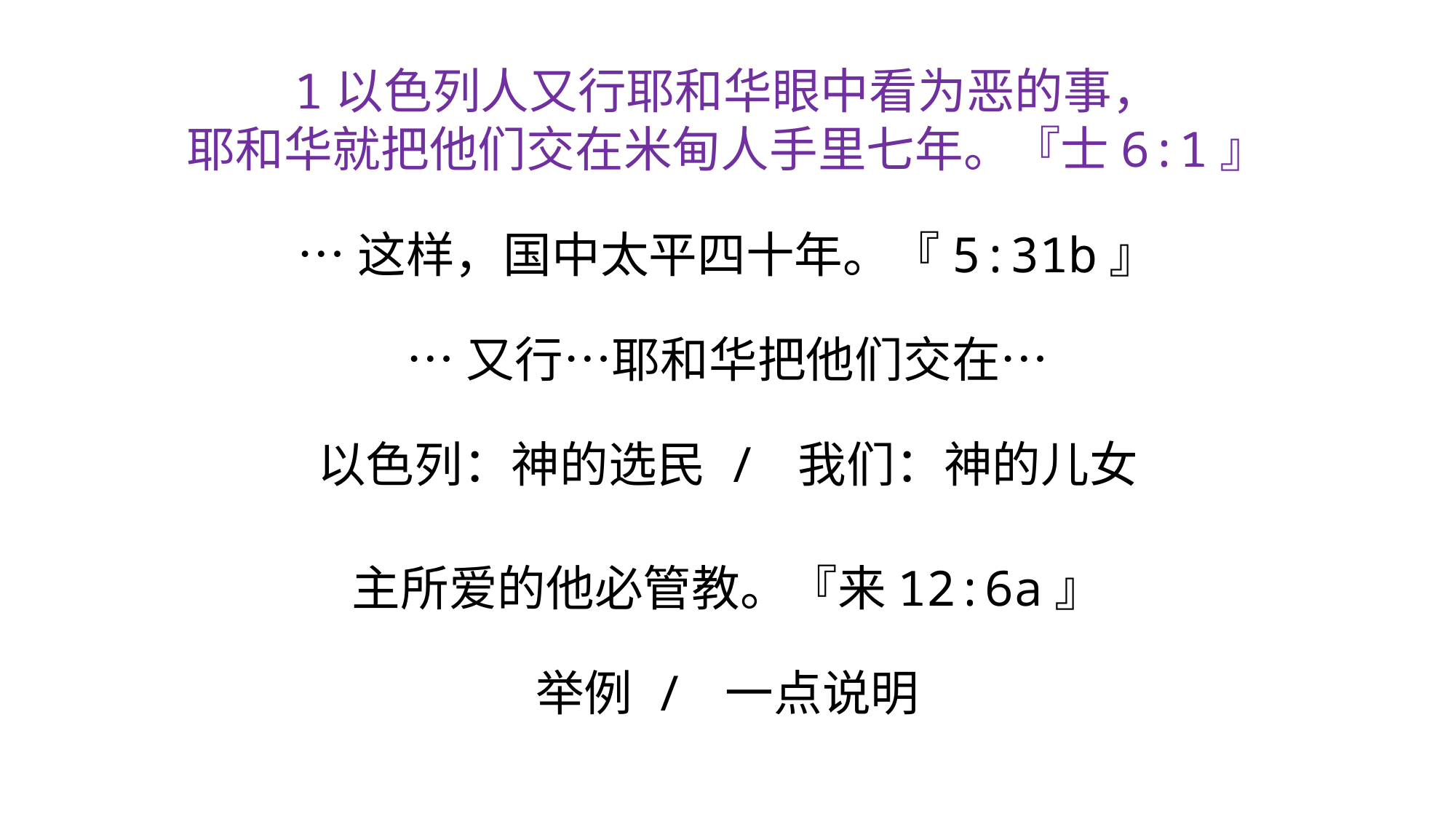

1以色列人又行耶和华眼中看为恶的事，
耶和华就把他们交在米甸人手里七年。『士6:1』
…这样，国中太平四十年。『5:31b』
…又行…耶和华把他们交在…
以色列：神的选民 / 我们：神的儿女
主所爱的他必管教。『来12:6a』
举例 / 一点说明